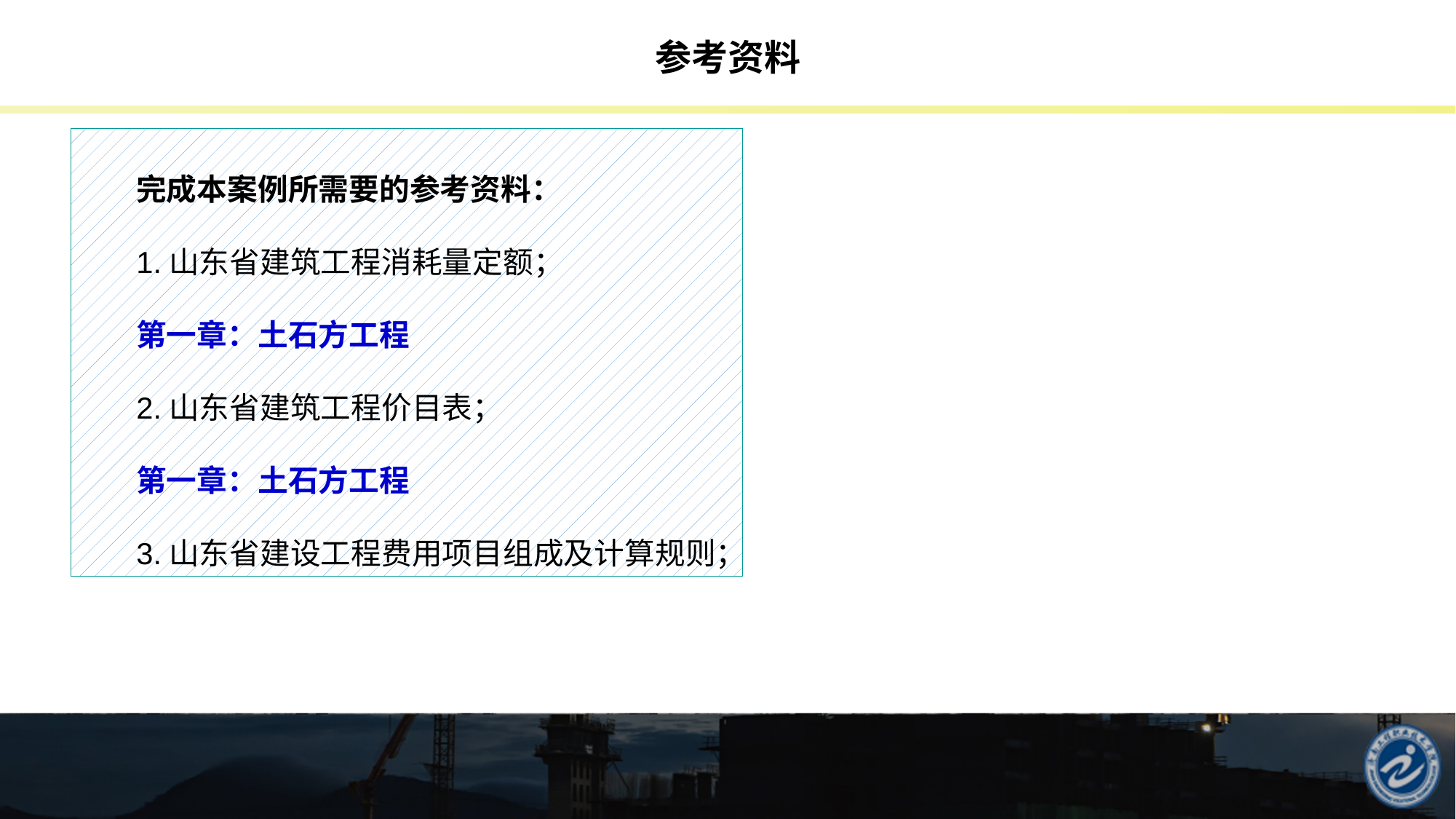

# 参考资料

完成本案例所需要的参考资料：
1.山东省建筑工程消耗量定额；
第一章：土石方工程
2.山东省建筑工程价目表；
第一章：土石方工程
3.山东省建设工程费用项目组成及计算规则；